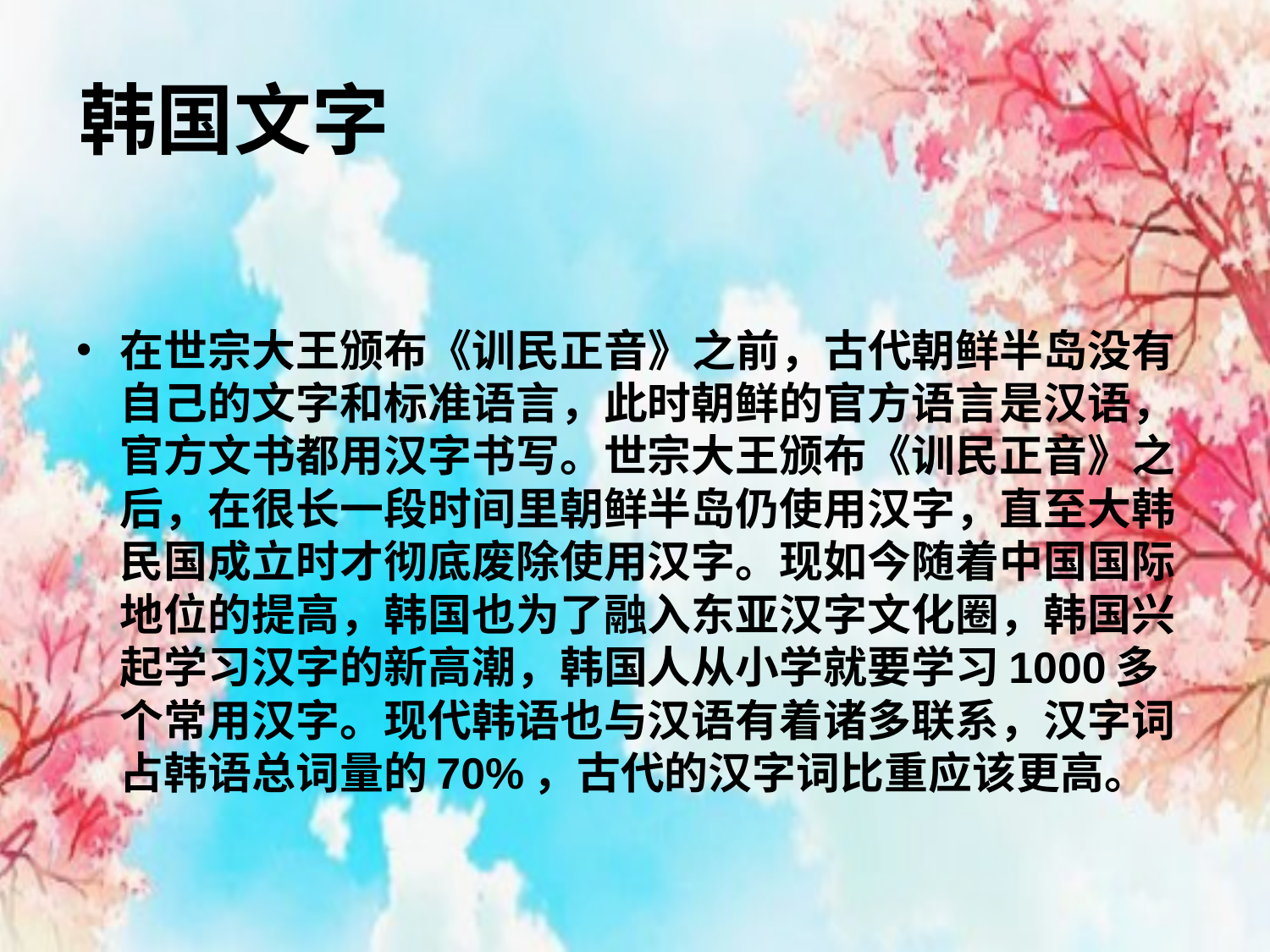

# 韩国文字
在世宗大王颁布《训民正音》之前，古代朝鲜半岛没有自己的文字和标准语言，此时朝鲜的官方语言是汉语，官方文书都用汉字书写。世宗大王颁布《训民正音》之后，在很长一段时间里朝鲜半岛仍使用汉字，直至大韩民国成立时才彻底废除使用汉字。现如今随着中国国际地位的提高，韩国也为了融入东亚汉字文化圈，韩国兴起学习汉字的新高潮，韩国人从小学就要学习1000多个常用汉字。现代韩语也与汉语有着诸多联系，汉字词占韩语总词量的70%，古代的汉字词比重应该更高。